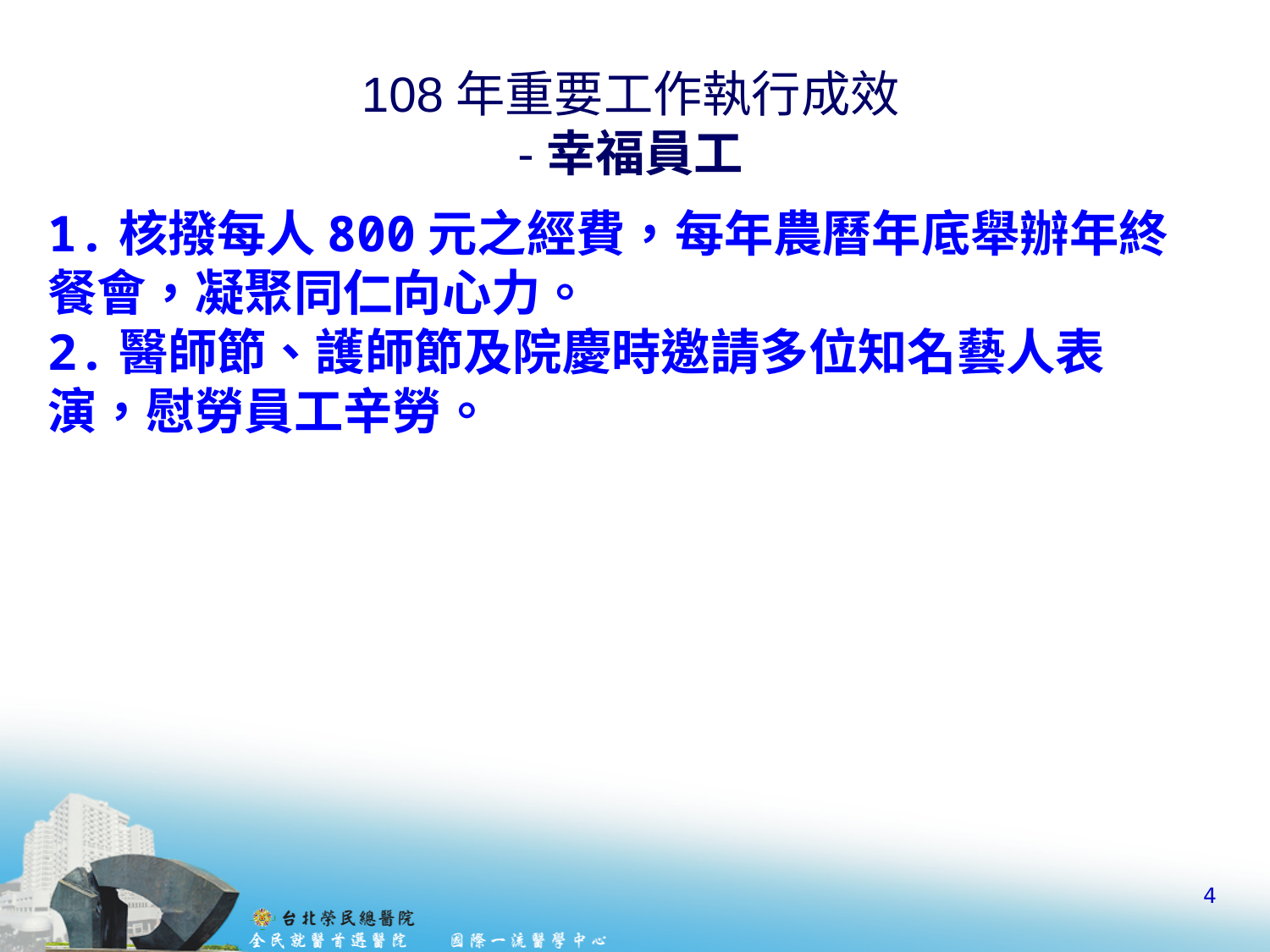

108年重要工作執行成效
-幸福員工
1.核撥每人800元之經費，每年農曆年底舉辦年終餐會，凝聚同仁向心力。
2.醫師節、護師節及院慶時邀請多位知名藝人表演，慰勞員工辛勞。
4